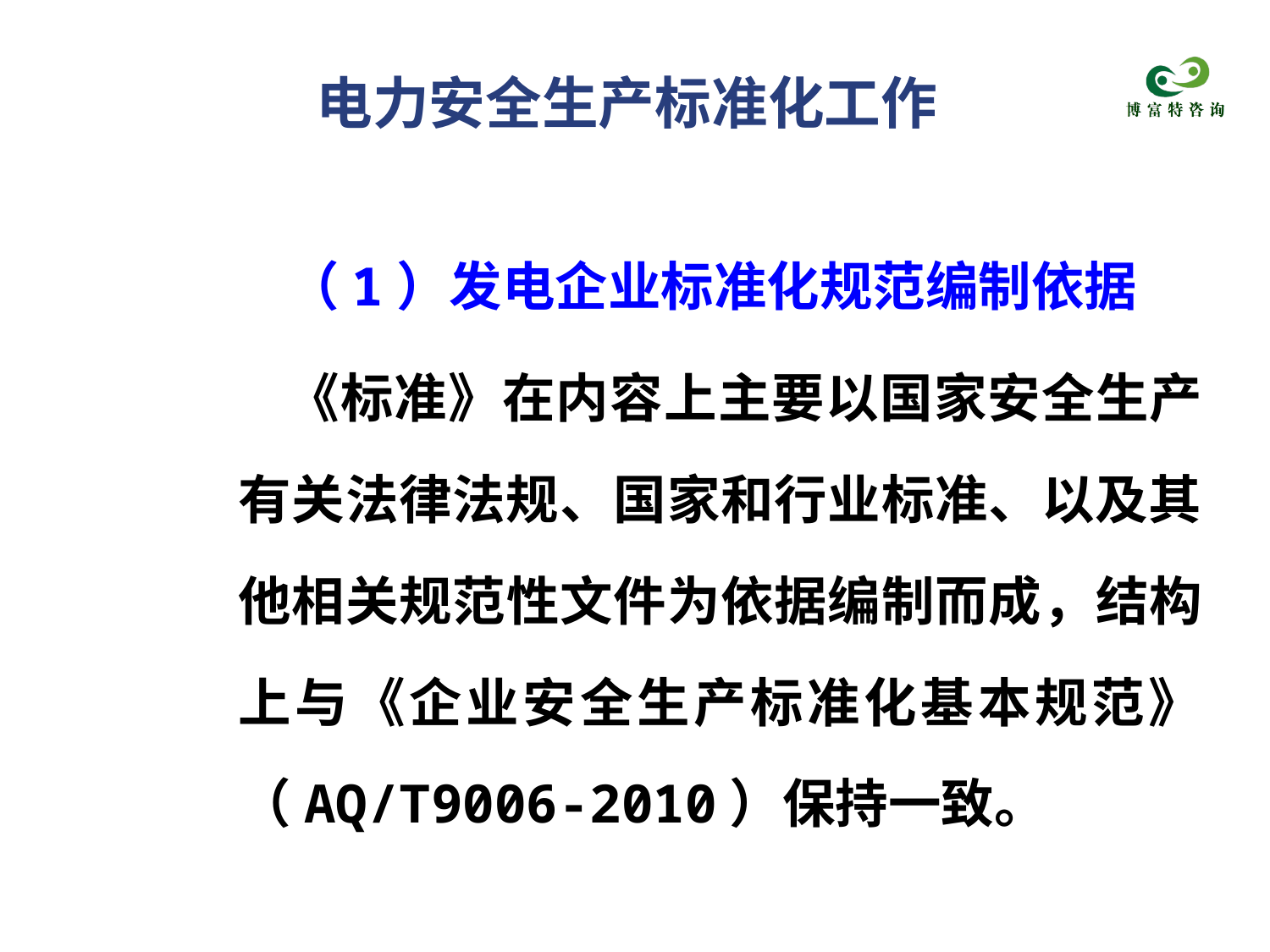

电力安全生产标准化工作
（1）发电企业标准化规范编制依据
《标准》在内容上主要以国家安全生产有关法律法规、国家和行业标准、以及其他相关规范性文件为依据编制而成，结构上与《企业安全生产标准化基本规范》（AQ/T9006-2010）保持一致。